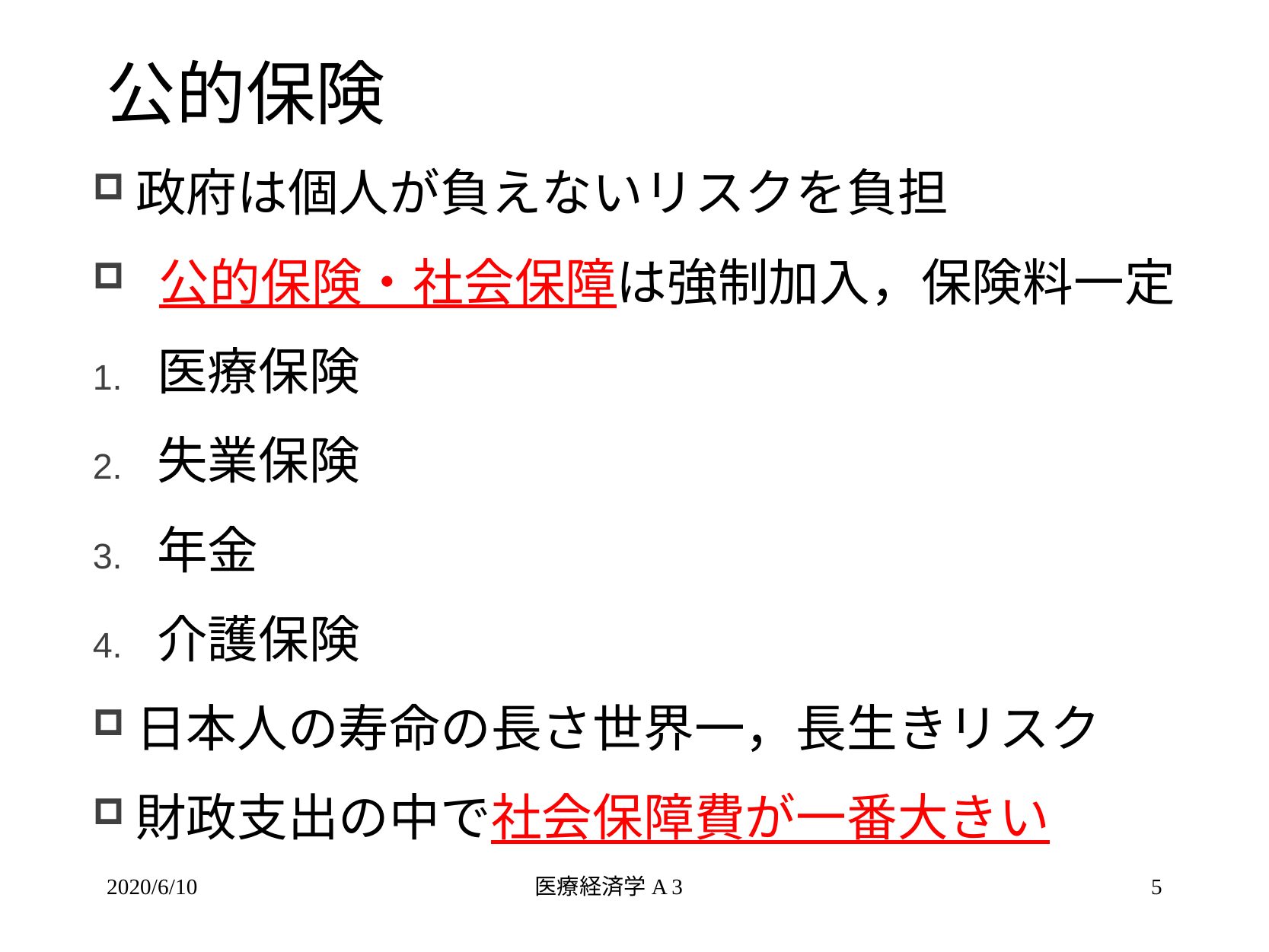

# 公的保険
政府は個人が負えないリスクを負担
 公的保険・社会保障は強制加入，保険料一定
医療保険
失業保険
年金
介護保険
日本人の寿命の長さ世界一，長生きリスク
財政支出の中で社会保障費が一番大きい

2020/6/10
医療経済学A 3
5